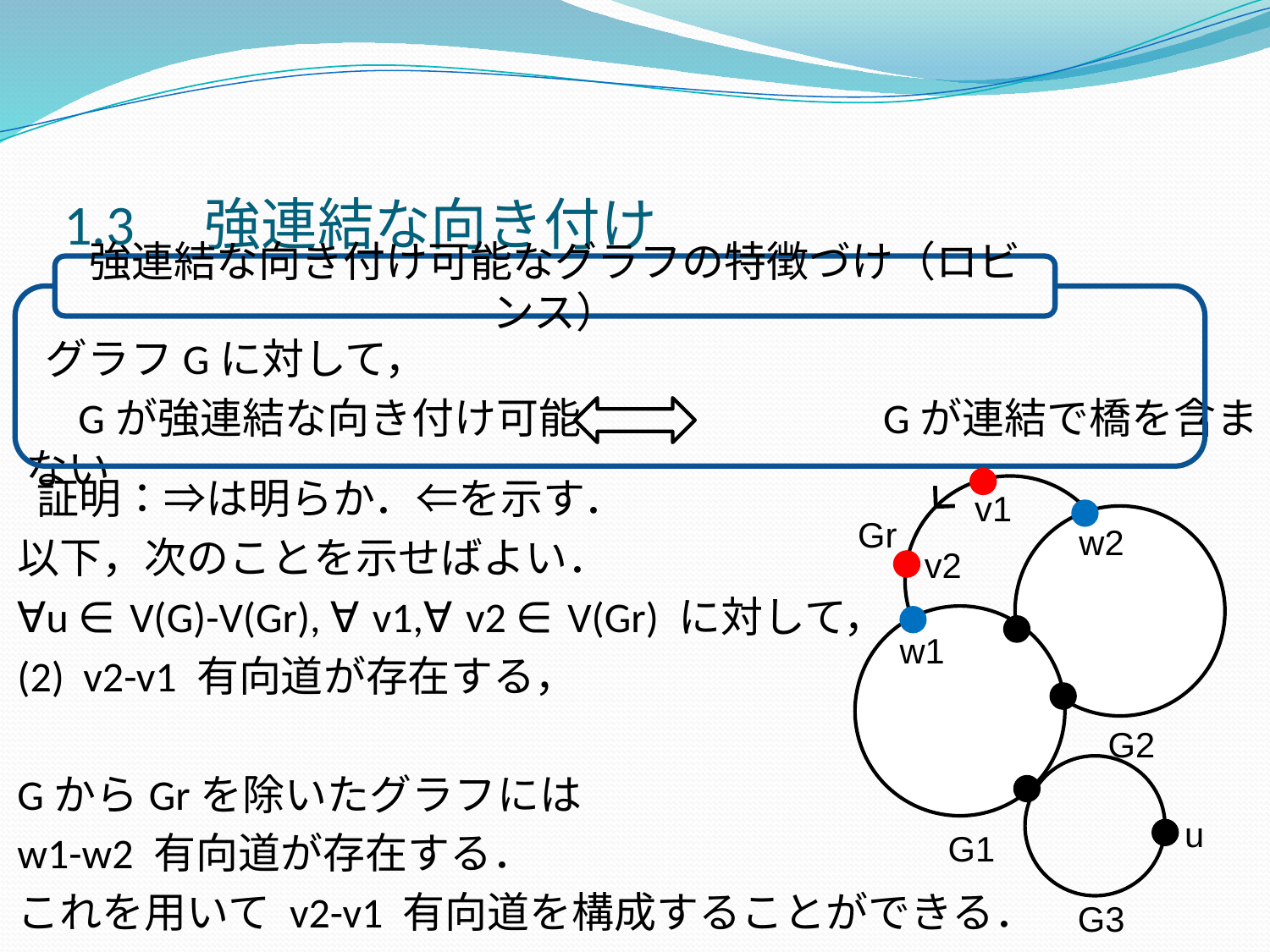

# 1.3　強連結な向き付け
強連結な向き付け可能なグラフの特徴づけ（ロビンス）

 グラフGに対して，
　Gが強連結な向き付け可能    　　　　　　Gが連結で橋を含まない

 証明：⇒は明らか．⇐を示す．
以下，次のことを示せばよい．
∀u ∈ V(G)-V(Gr), ∀v1,∀v2 ∈ V(Gr) に対して，
(2)  v2-v1 有向道が存在する，

GからGrを除いたグラフには
w1-w2 有向道が存在する．
これを用いて v2-v1 有向道を構成することができる．

v1

Gr

w2
v2

w1

G2

u
G1

G3